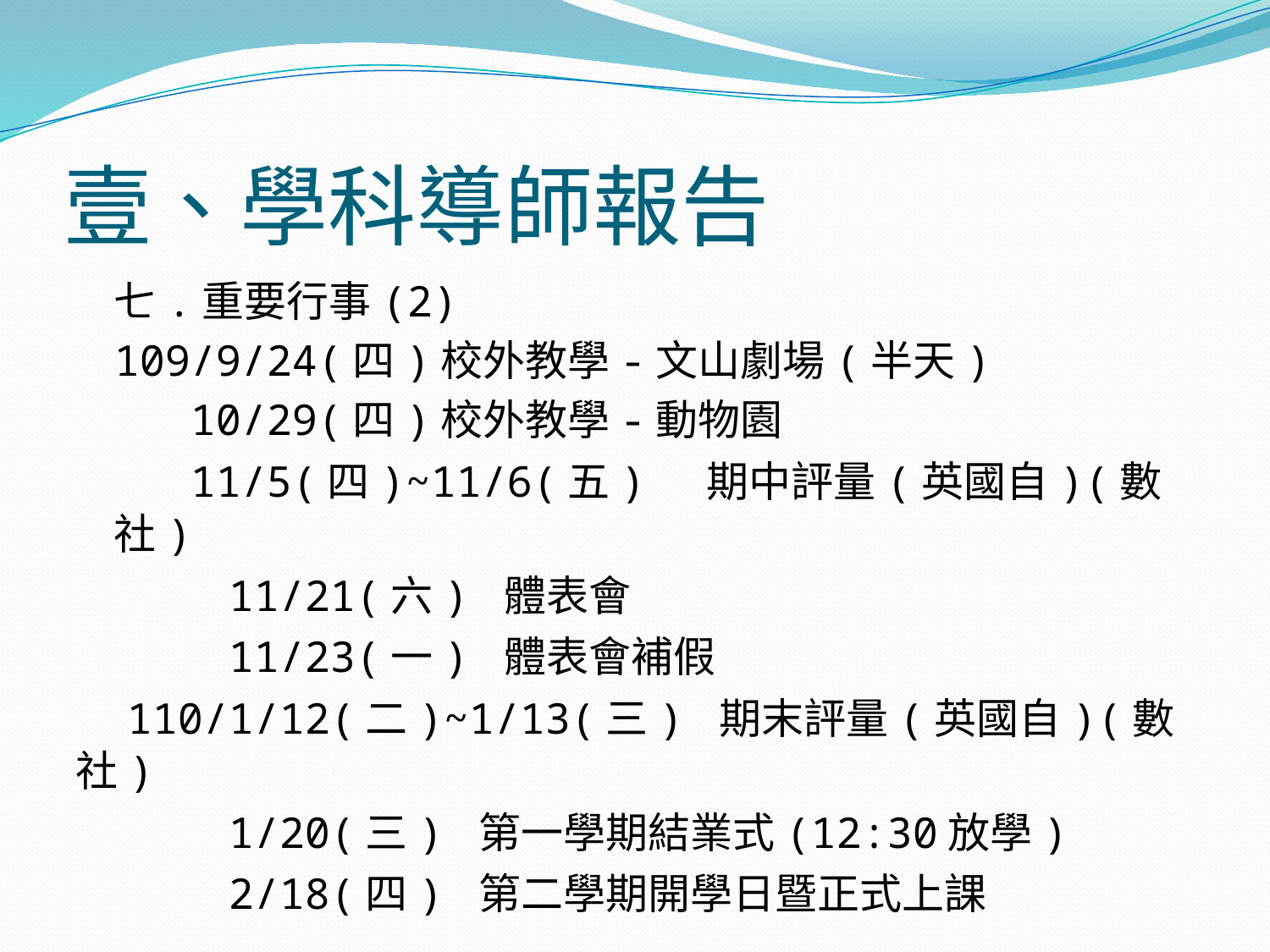

# 壹、學科導師報告
七.重要行事(2)
109/9/24(四)校外教學-文山劇場(半天)
   10/29(四)校外教學-動物園
   11/5(四)~11/6(五)  期中評量(英國自)(數社)
      11/21(六) 體表會
      11/23(一) 體表會補假
  110/1/12(二)~1/13(三) 期末評量(英國自)(數社)
      1/20(三) 第一學期結業式(12:30放學)
      2/18(四) 第二學期開學日暨正式上課